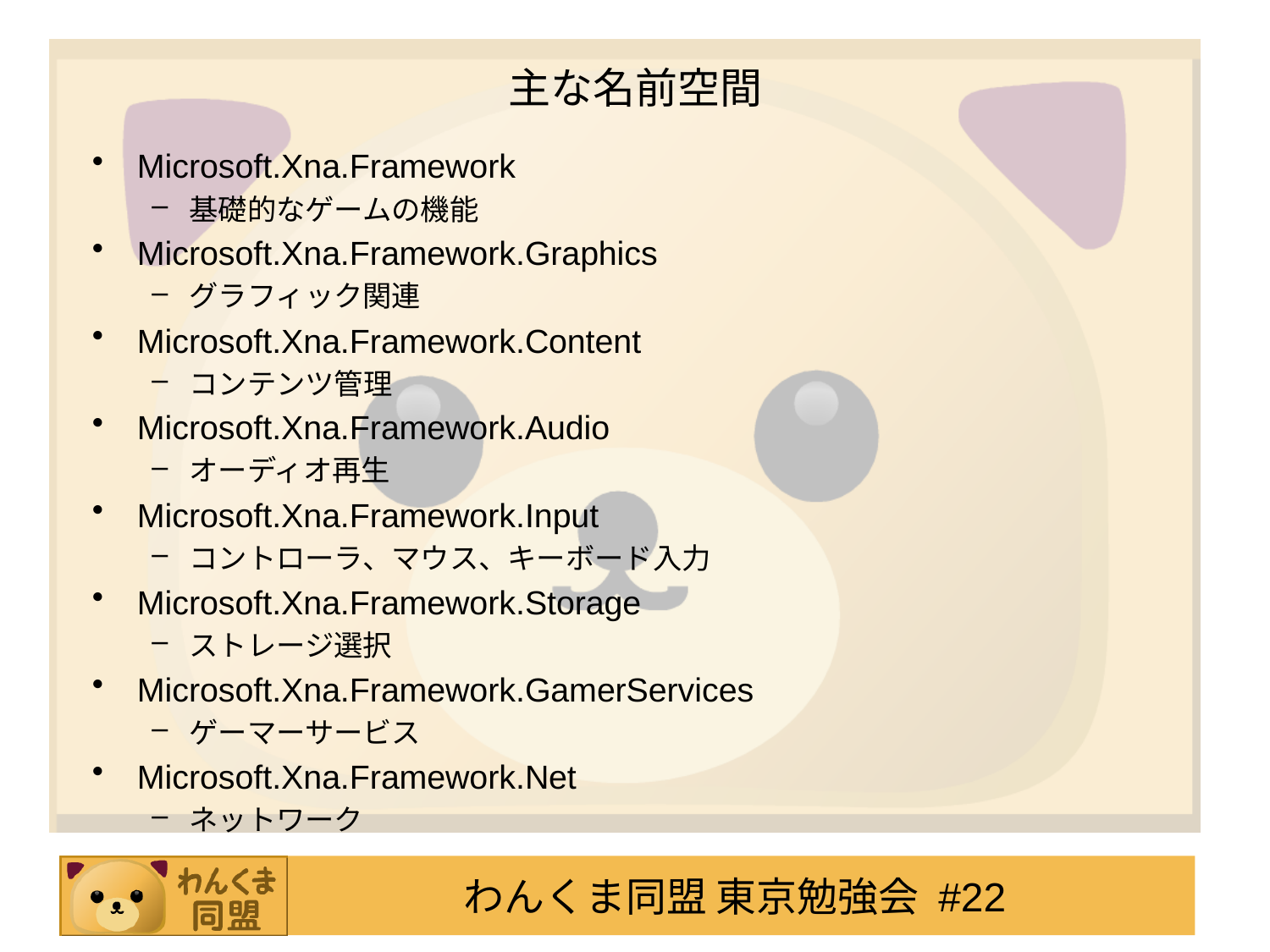

# 主な名前空間
Microsoft.Xna.Framework
基礎的なゲームの機能
Microsoft.Xna.Framework.Graphics
グラフィック関連
Microsoft.Xna.Framework.Content
コンテンツ管理
Microsoft.Xna.Framework.Audio
オーディオ再生
Microsoft.Xna.Framework.Input
コントローラ、マウス、キーボード入力
Microsoft.Xna.Framework.Storage
ストレージ選択
Microsoft.Xna.Framework.GamerServices
ゲーマーサービス
Microsoft.Xna.Framework.Net
ネットワーク